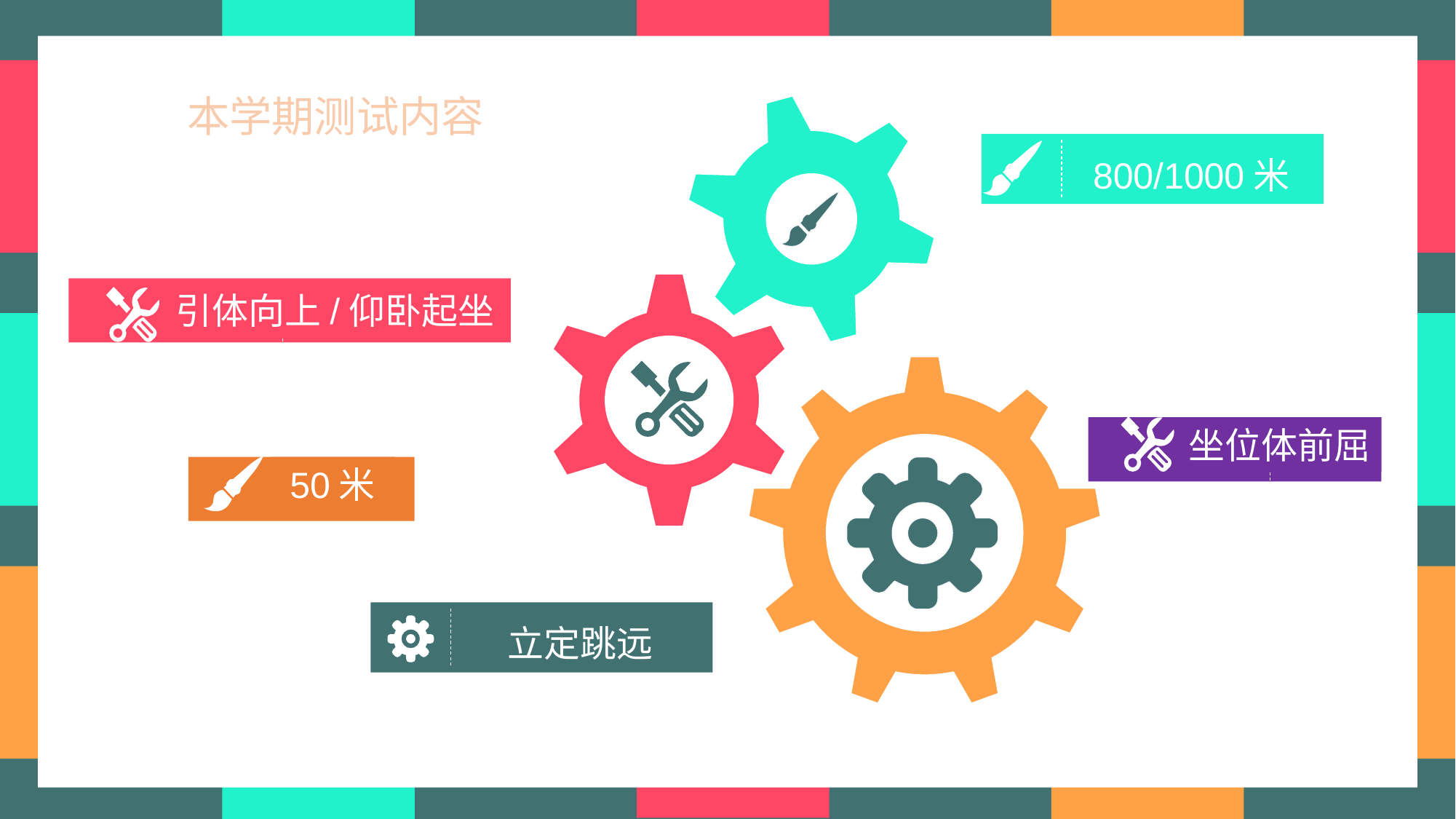

本学期测试内容

800/1000米

点击添加数据说明
点击添加数据说明

引体向上/仰卧起坐

点击添加数据说明
点击添加数据说明

坐位体前屈

50米

立定跳远

点击添加数据说明
点击添加数据说明
13